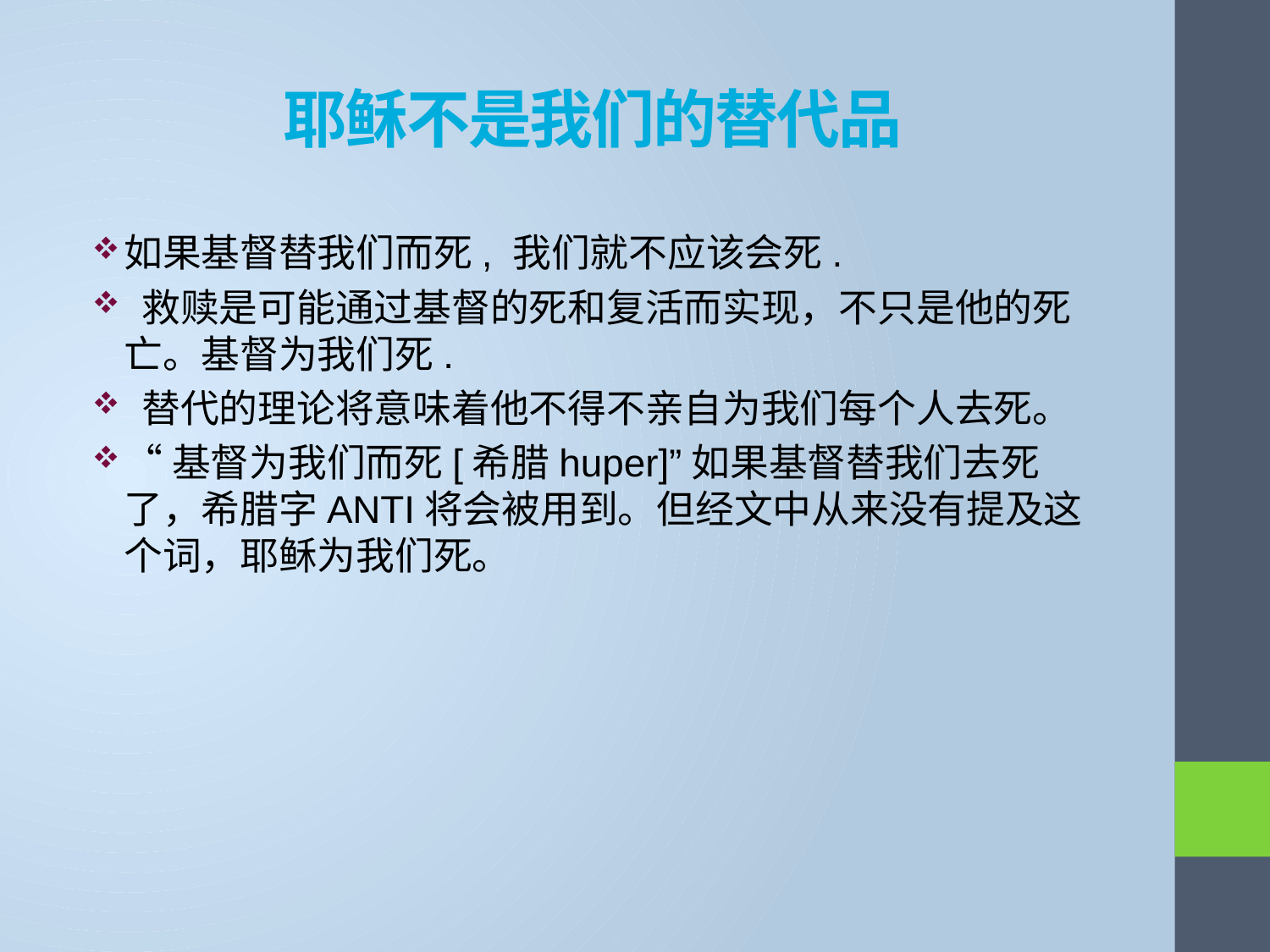

# 耶稣不是我们的替代品
如果基督替我们而死, 我们就不应该会死.
 救赎是可能通过基督的死和复活而实现，不只是他的死亡。基督为我们死.
 替代的理论将意味着他不得不亲自为我们每个人去死。
“基督为我们而死[希腊huper]”如果基督替我们去死了，希腊字ANTI将会被用到。但经文中从来没有提及这个词，耶稣为我们死。